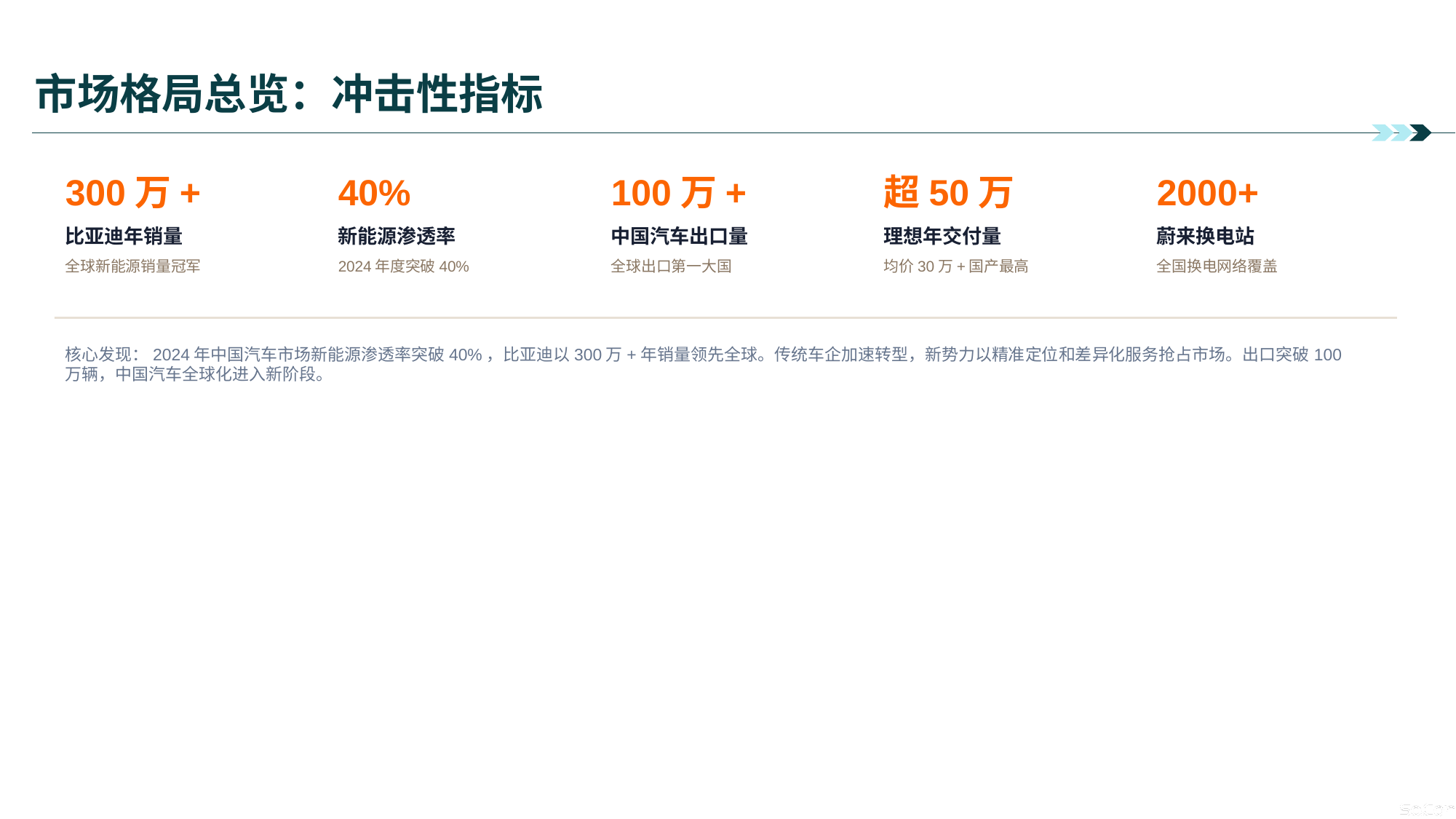

# 市场格局总览：冲击性指标
300万+
40%
100万+
超50万
2000+
比亚迪年销量
新能源渗透率
中国汽车出口量
理想年交付量
蔚来换电站
全球新能源销量冠军
2024年度突破40%
全球出口第一大国
均价30万+国产最高
全国换电网络覆盖

核心发现：2024年中国汽车市场新能源渗透率突破40%，比亚迪以300万+年销量领先全球。传统车企加速转型，新势力以精准定位和差异化服务抢占市场。出口突破100万辆，中国汽车全球化进入新阶段。